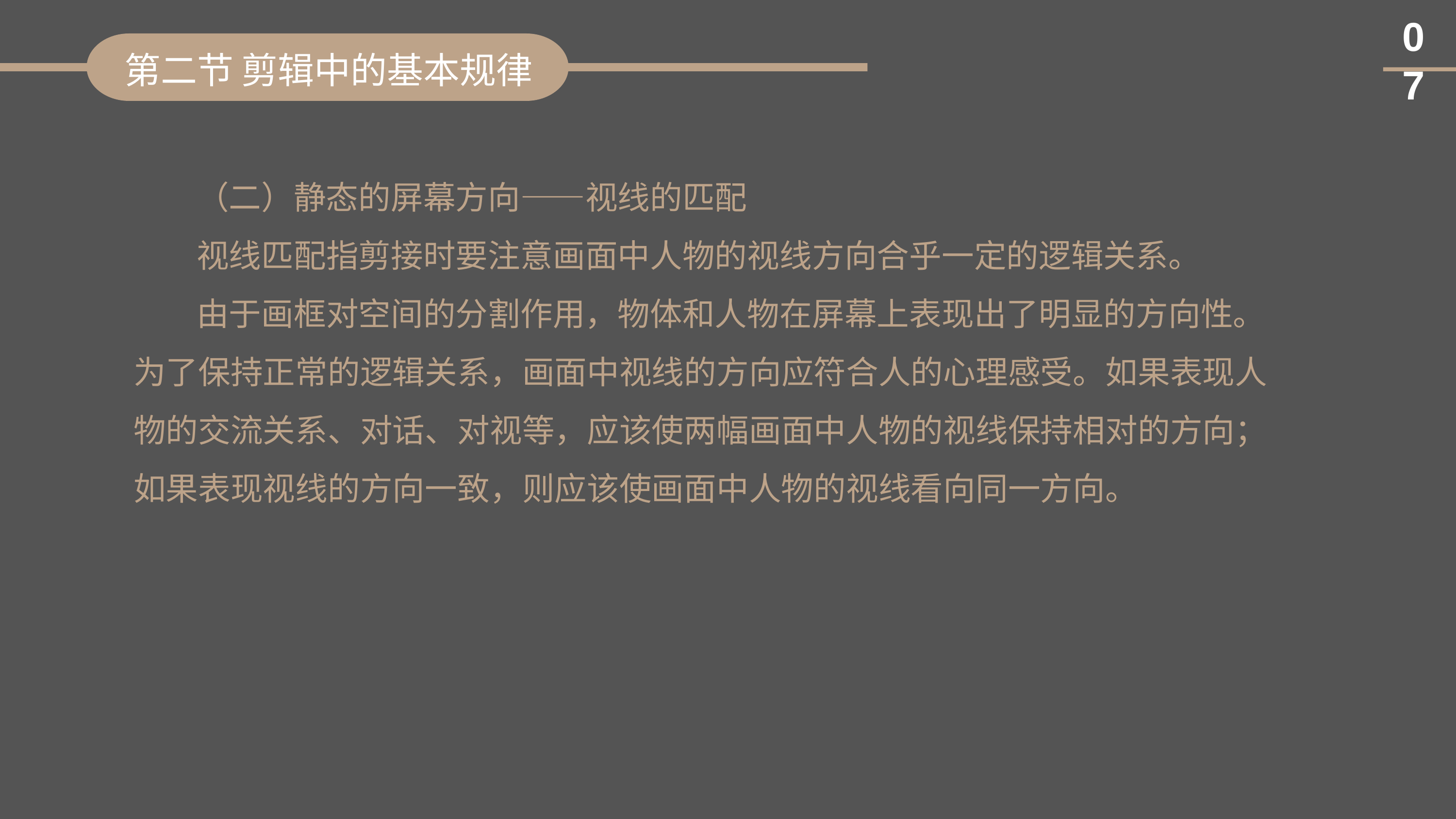

07

第二节 剪辑中的基本规律

（二）静态的屏幕方向——视线的匹配
视线匹配指剪接时要注意画面中人物的视线方向合乎一定的逻辑关系。
由于画框对空间的分割作用，物体和人物在屏幕上表现出了明显的方向性。为了保持正常的逻辑关系，画面中视线的方向应符合人的心理感受。如果表现人物的交流关系、对话、对视等，应该使两幅画面中人物的视线保持相对的方向；如果表现视线的方向一致，则应该使画面中人物的视线看向同一方向。